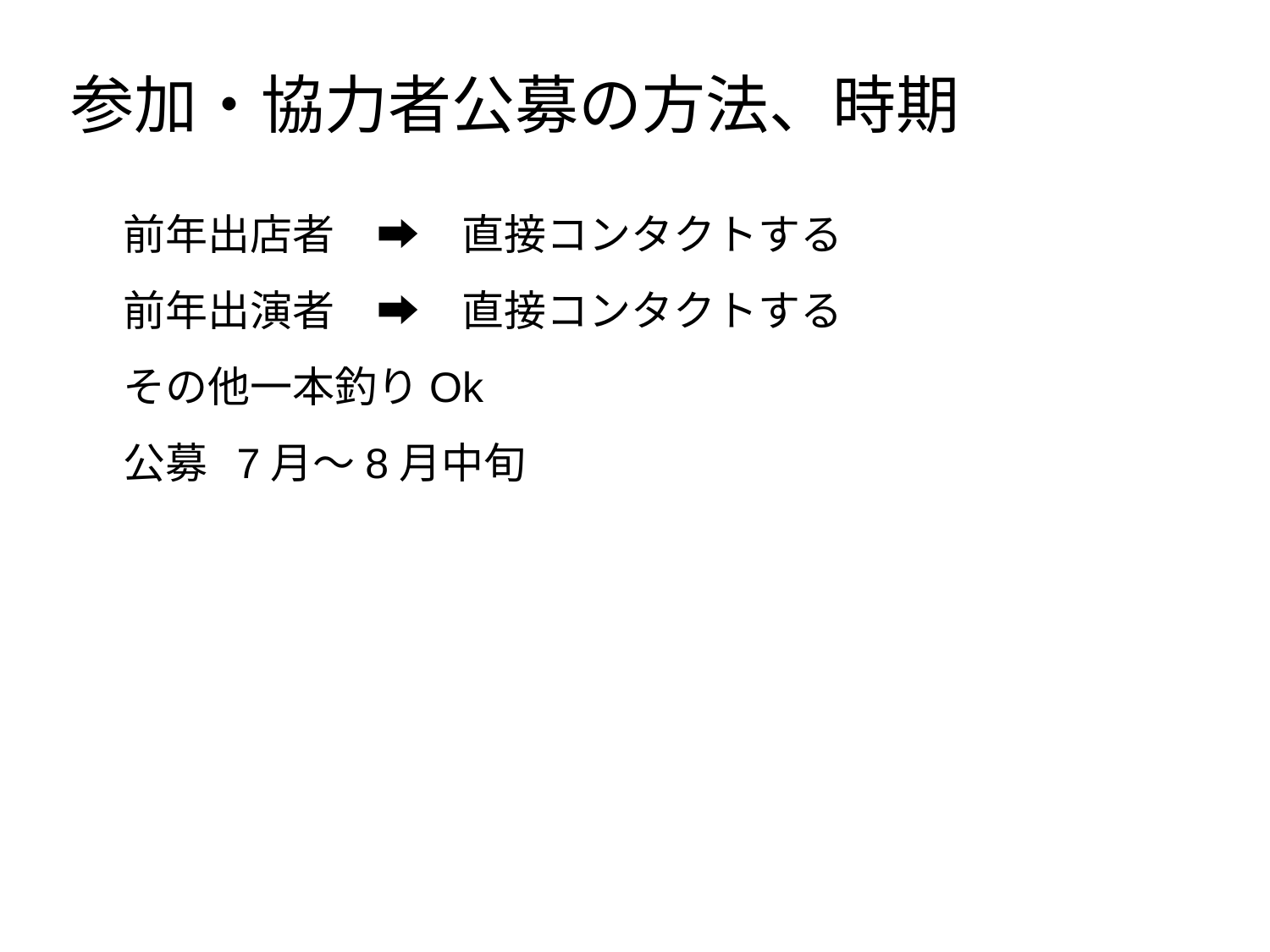

参加・協力者公募の方法、時期
前年出店者　➡　直接コンタクトする
前年出演者　➡　直接コンタクトする
その他一本釣りOk
公募  7月～8月中旬